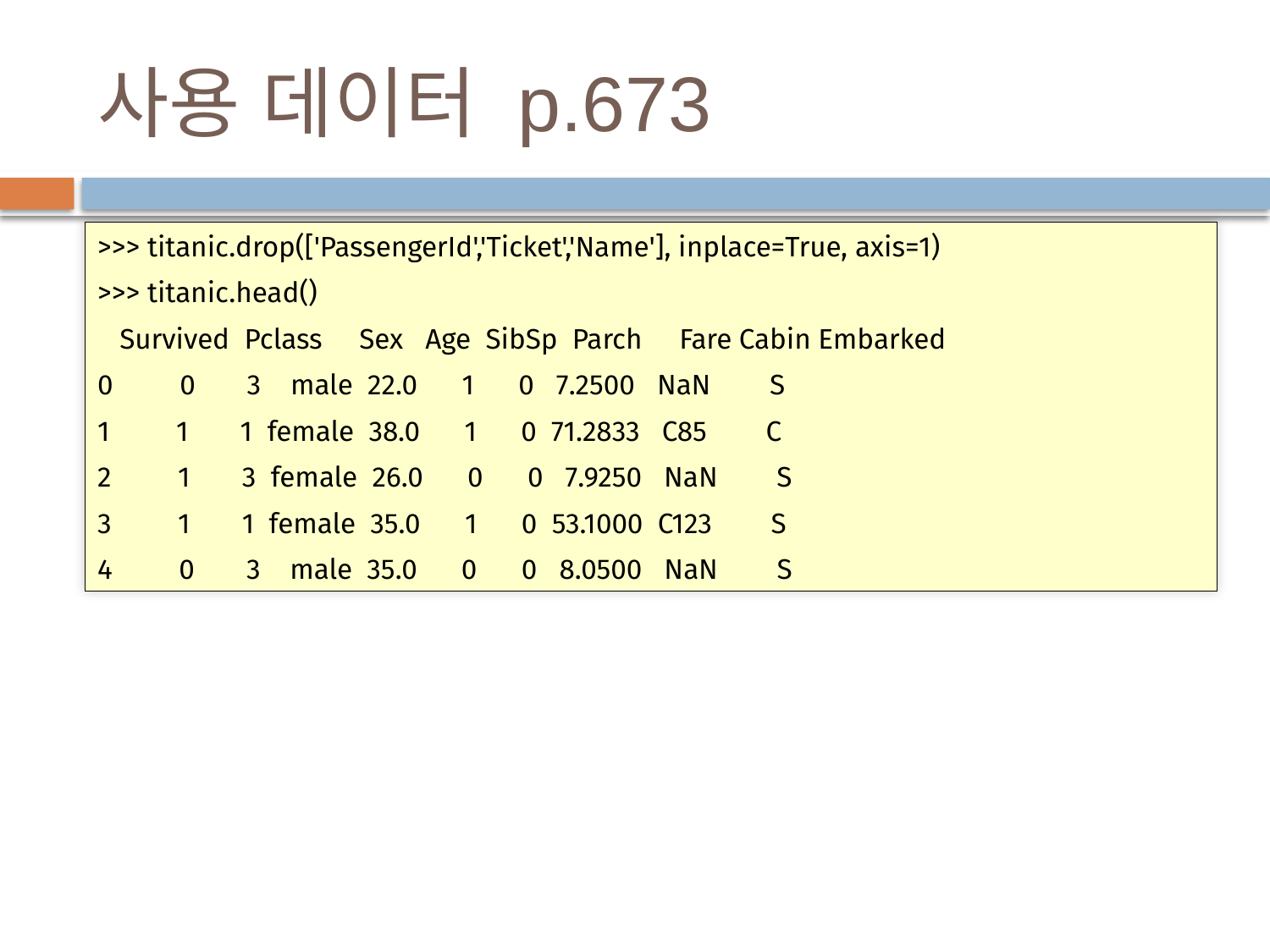

# 사용 데이터 p.673

>>> titanic.drop(['PassengerId','Ticket','Name'], inplace=True, axis=1)
>>> titanic.head()
   Survived  Pclass     Sex   Age  SibSp  Parch     Fare Cabin Embarked
0         0       3    male  22.0      1      0   7.2500   NaN        S
1         1       1  female  38.0      1      0  71.2833   C85        C
2         1       3  female  26.0      0      0   7.9250   NaN        S
3         1       1  female  35.0      1      0  53.1000  C123        S
4         0       3    male  35.0      0      0   8.0500   NaN        S